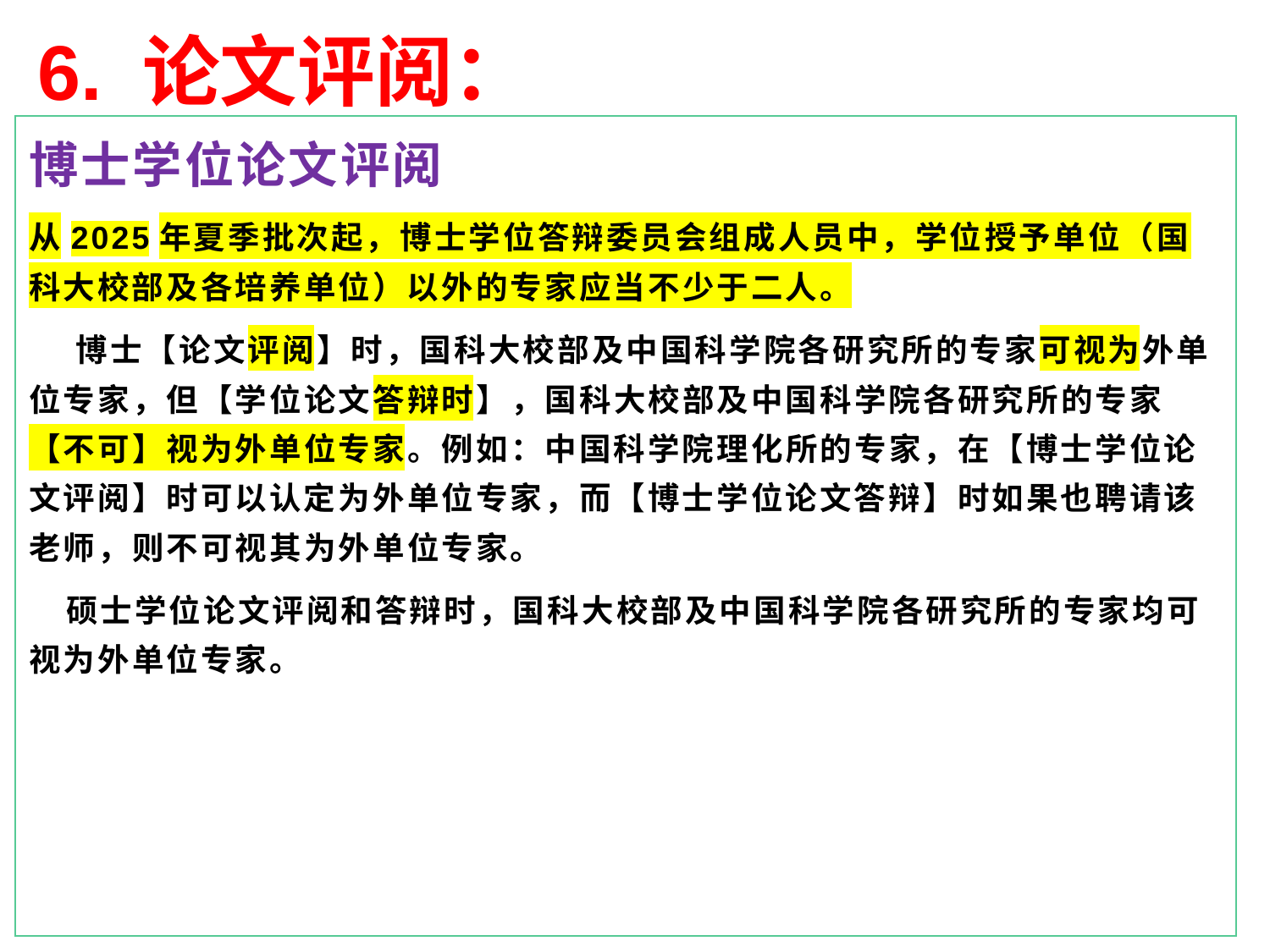

6. 论文评阅：
博士学位论文评阅
从2025年夏季批次起，博士学位答辩委员会组成人员中，学位授予单位（国科大校部及各培养单位）以外的专家应当不少于二人。
    博士【论文评阅】时，国科大校部及中国科学院各研究所的专家可视为外单位专家，但【学位论文答辩时】，国科大校部及中国科学院各研究所的专家【不可】视为外单位专家。例如：中国科学院理化所的专家，在【博士学位论文评阅】时可以认定为外单位专家，而【博士学位论文答辩】时如果也聘请该老师，则不可视其为外单位专家。
   硕士学位论文评阅和答辩时，国科大校部及中国科学院各研究所的专家均可视为外单位专家。